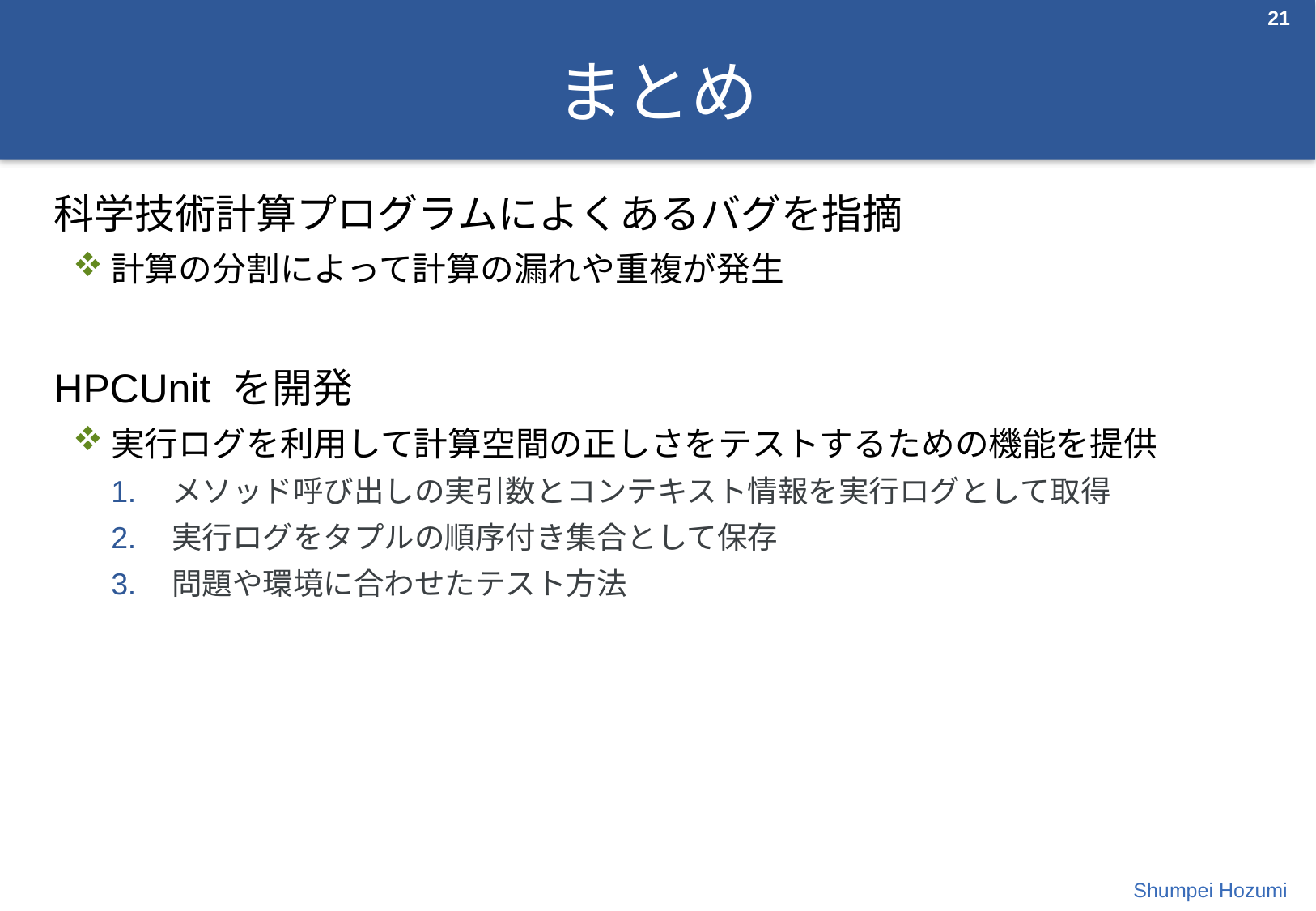

21
# まとめ
科学技術計算プログラムによくあるバグを指摘
計算の分割によって計算の漏れや重複が発生

HPCUnit を開発
実行ログを利用して計算空間の正しさをテストするための機能を提供
メソッド呼び出しの実引数とコンテキスト情報を実行ログとして取得
実行ログをタプルの順序付き集合として保存
問題や環境に合わせたテスト方法

Shumpei Hozumi